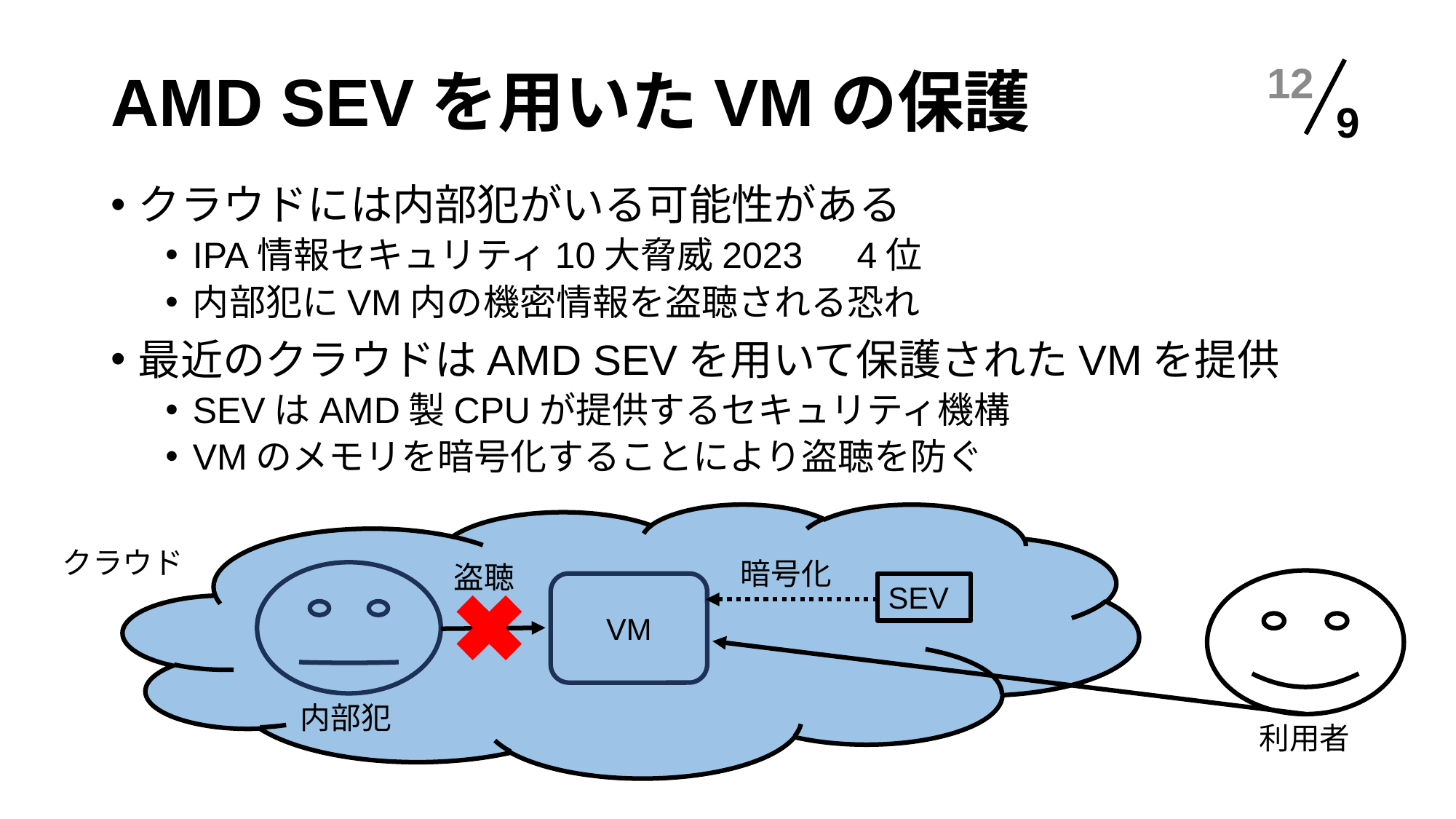

# AMD SEVを用いたVMの保護
12
クラウドには内部犯がいる可能性がある
IPA情報セキュリティ10大脅威2023　4位
内部犯にVM内の機密情報を盗聴される恐れ
最近のクラウドはAMD SEVを用いて保護されたVMを提供
SEVはAMD製CPUが提供するセキュリティ機構
VMのメモリを暗号化することにより盗聴を防ぐ

クラウド
暗号化
盗聴

VM
SEV

内部犯
利用者